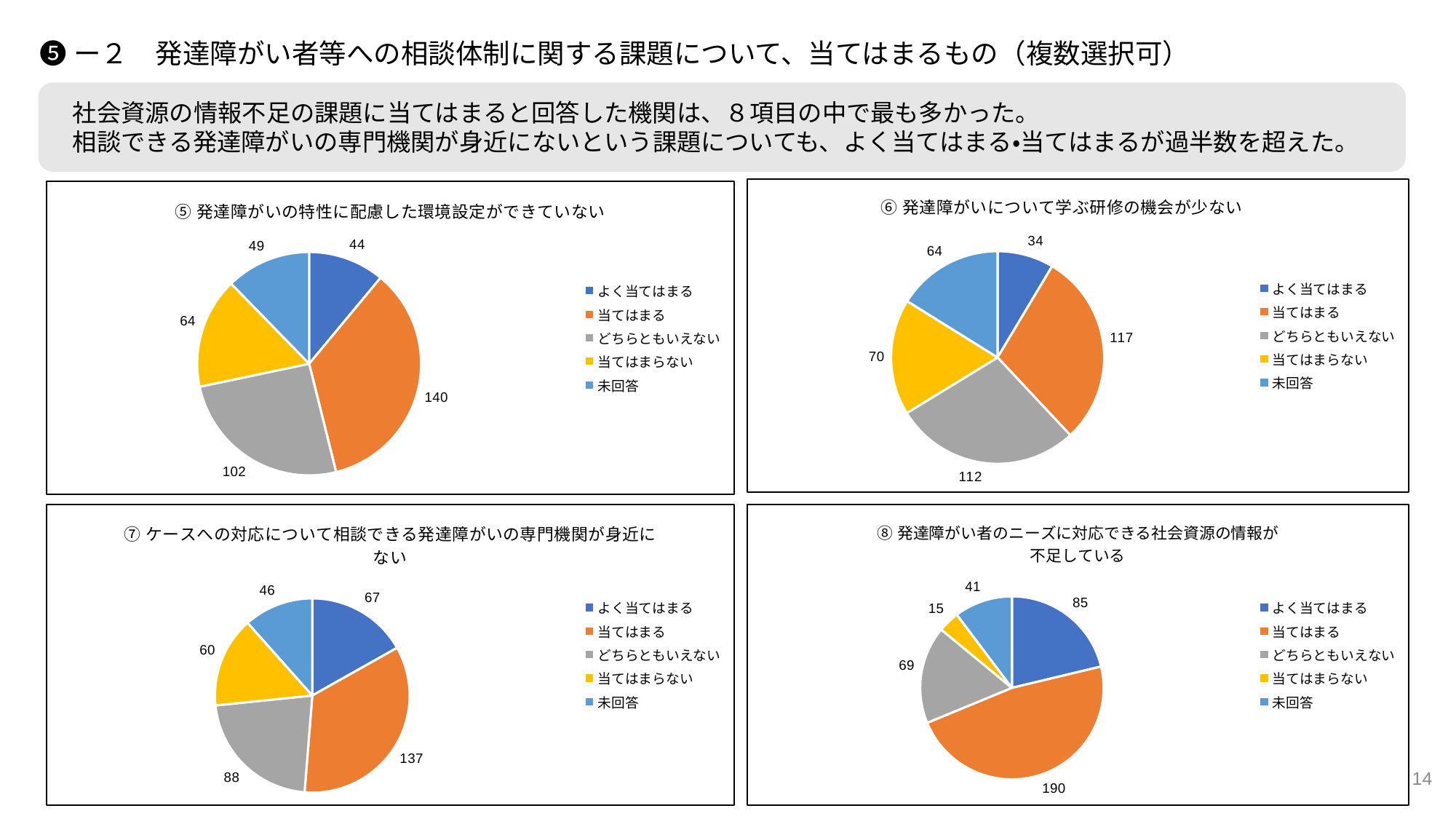

❺ー２　発達障がい者等への相談体制に関する課題について、当てはまるもの（複数選択可）

社会資源の情報不足の課題に当てはまると回答した機関は、８項目の中で最も多かった。
相談できる発達障がいの専門機関が身近にないという課題についても、よく当てはまる・当てはまるが過半数を超えた。

### Chart:

| Category | ⑥発達障がいについて学ぶ研修の機会が少ない |
|---|---|
| よく当てはまる | 34.0 |
| 当てはまる | 117.0 |
| どちらともいえない | 112.0 |
| 当てはまらない | 70.0 |
| 未回答 | 64.0 |

### Chart:

| Category | ⑤発達障がいの特性に配慮した環境設定ができていない |
|---|---|
| よく当てはまる | 44.0 |
| 当てはまる | 140.0 |
| どちらともいえない | 102.0 |
| 当てはまらない | 64.0 |
| 未回答 | 49.0 |

### Chart: ⑦ケースへの対応について相談できる発達障がいの専門機関が身近にない

| Category | ⑦ケースへの対応について相談できる
発達障がいの専門機関が身近にない |
|---|---|
| よく当てはまる | 67.0 |
| 当てはまる | 137.0 |
| どちらともいえない | 88.0 |
| 当てはまらない | 60.0 |
| 未回答 | 46.0 |

### Chart: ⑧発達障がい者のニーズに対応できる社会資源の情報が
不足している

| Category | ⑧発達障がい者のニーズに対応できる社会資源の情報が不足している |
|---|---|
| よく当てはまる | 85.0 |
| 当てはまる | 190.0 |
| どちらともいえない | 69.0 |
| 当てはまらない | 15.0 |
| 未回答 | 41.0 |
14